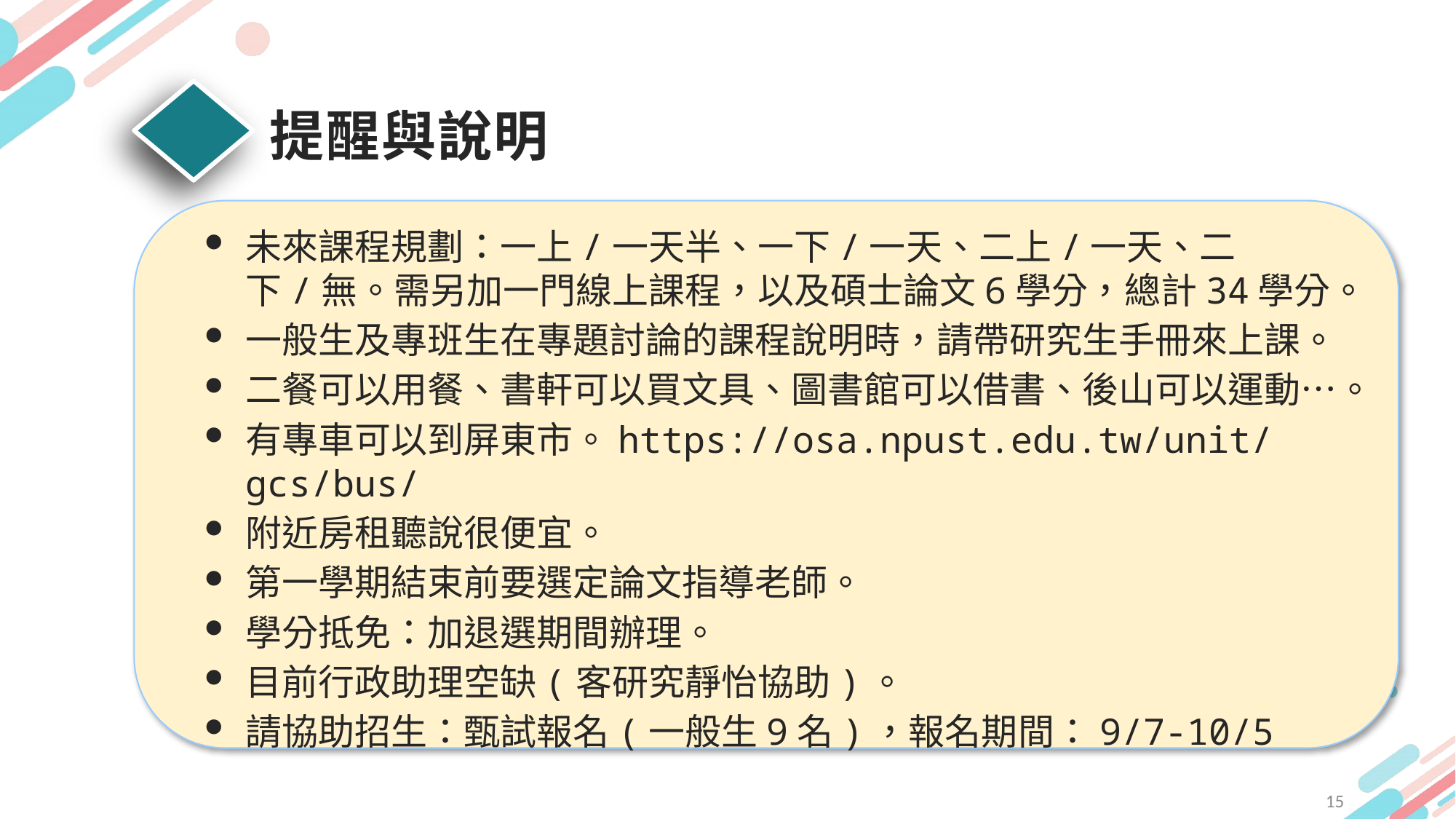

提醒與說明

未來課程規劃：一上/一天半、一下/一天、二上/一天、二下/無。需另加一門線上課程，以及碩士論文6學分，總計34學分。
一般生及專班生在專題討論的課程說明時，請帶研究生手冊來上課。
二餐可以用餐、書軒可以買文具、圖書館可以借書、後山可以運動…。
有專車可以到屏東市。https://osa.npust.edu.tw/unit/gcs/bus/
附近房租聽說很便宜。
第一學期結束前要選定論文指導老師。
學分抵免：加退選期間辦理。
目前行政助理空缺(客研究靜怡協助)。
請協助招生：甄試報名(一般生9名)，報名期間：9/7-10/5

 2
15